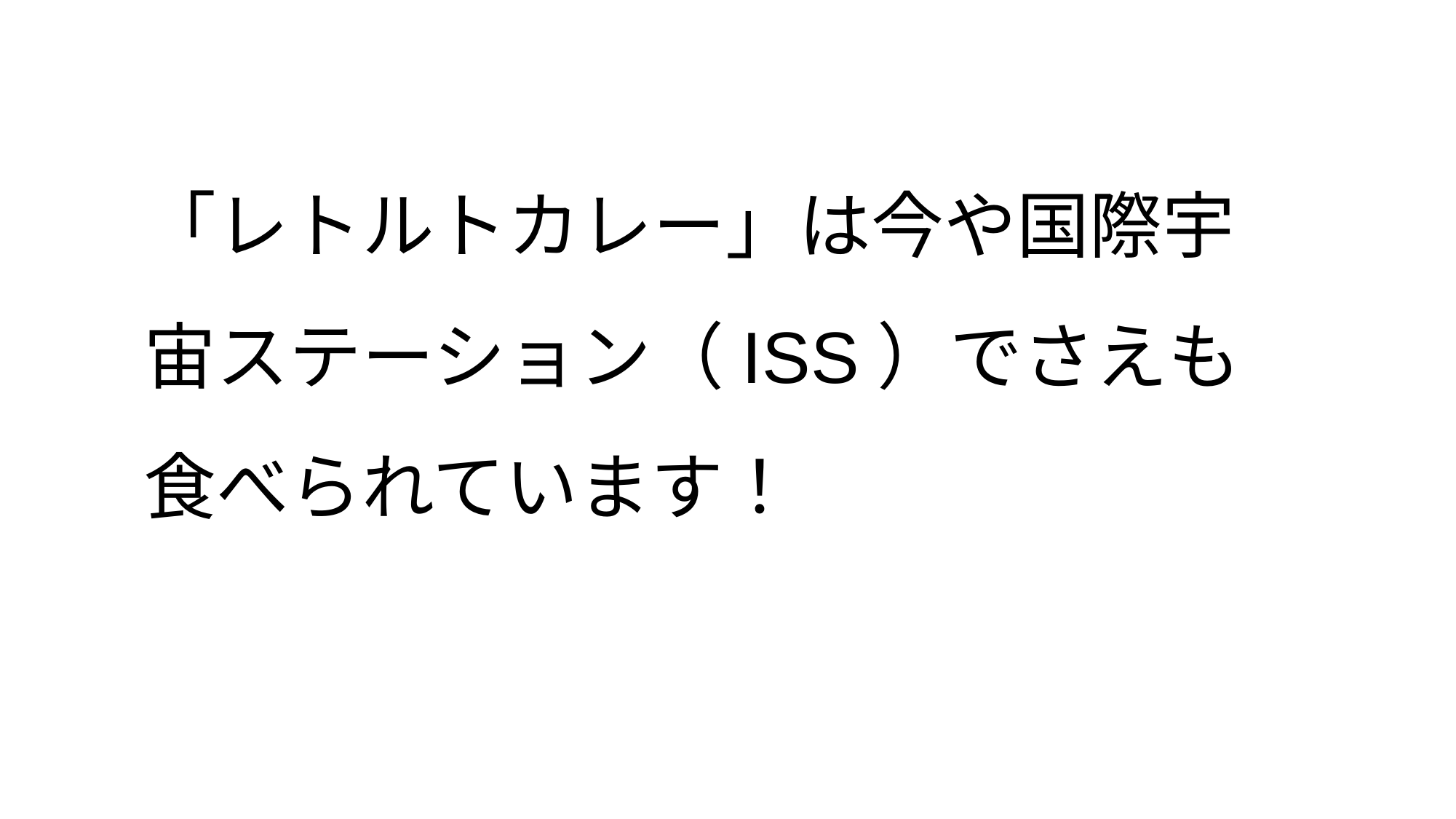

「レトルトカレー」は今や国際宇宙ステーション（ISS）でさえも食べられています！